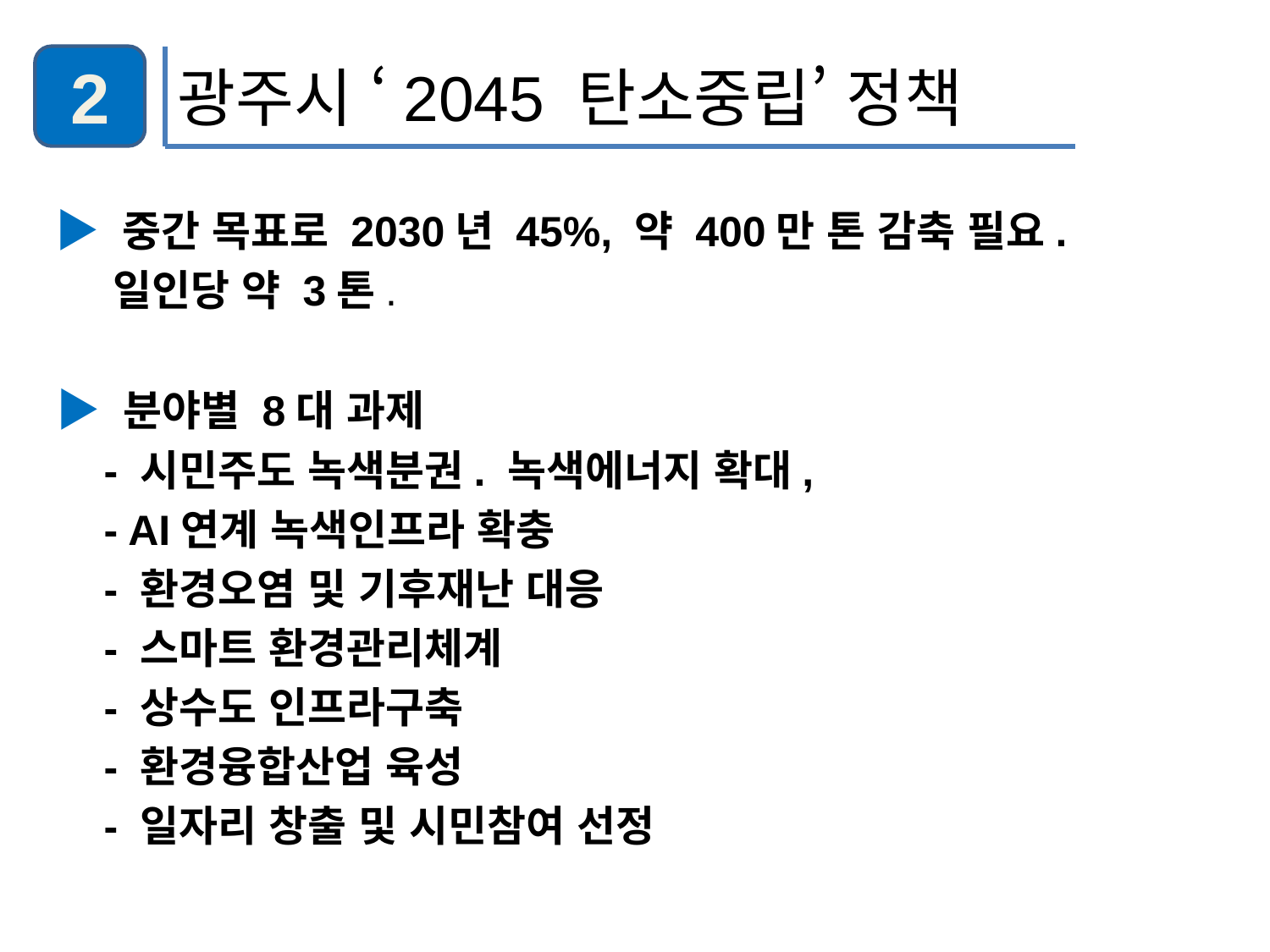

2
광주시 ‘2045 탄소중립’ 정책
▶ 중간 목표로 2030년 45%, 약 400만 톤 감축 필요.
    일인당 약 3톤.

▶ 분야별 8대 과제
    - 시민주도 녹색분권. 녹색에너지 확대,
    - AI연계 녹색인프라 확충
    - 환경오염 및 기후재난 대응
    - 스마트 환경관리체계
    - 상수도 인프라구축
    - 환경융합산업 육성
    - 일자리 창출 및 시민참여 선정